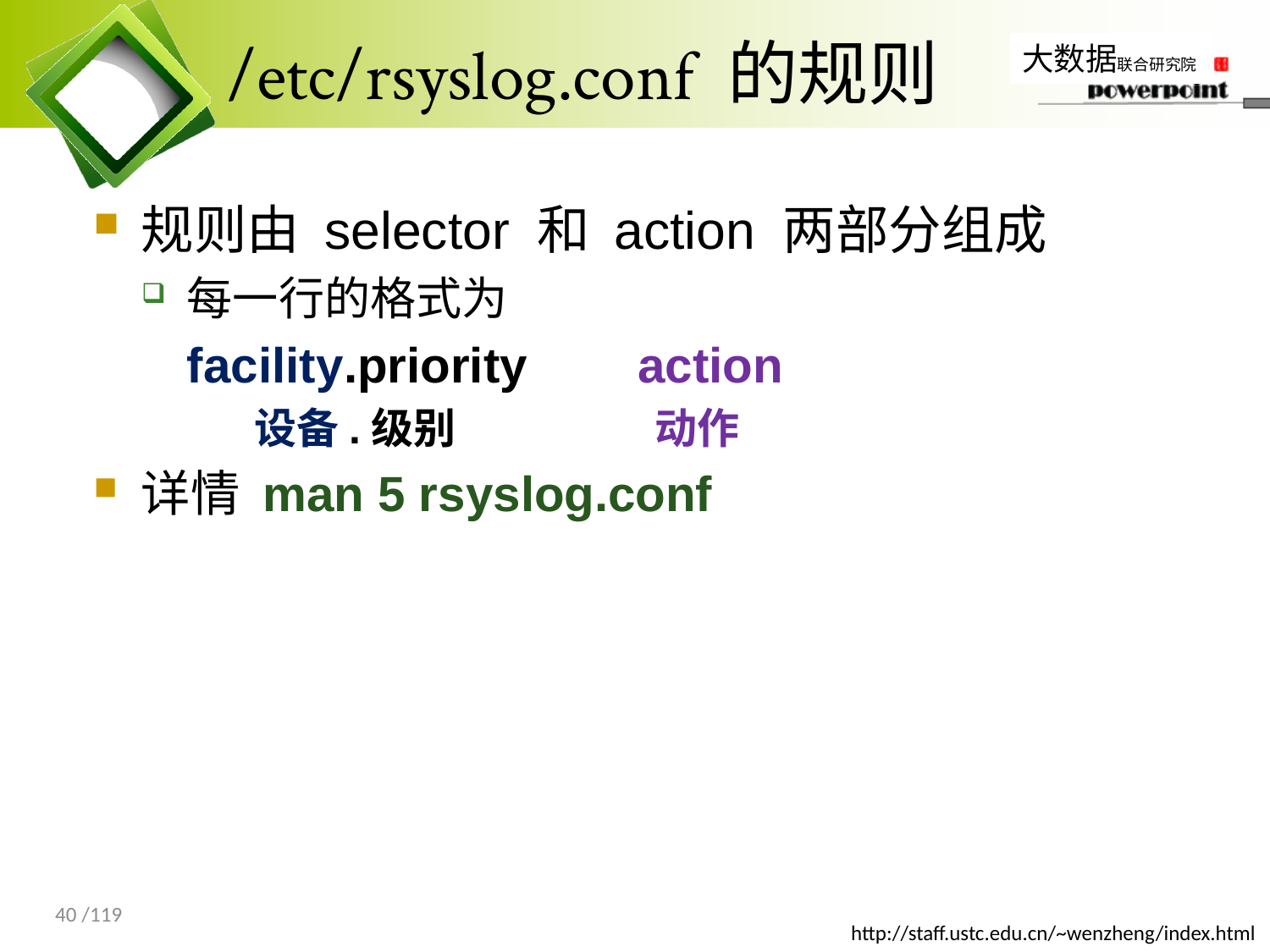

# /etc/rsyslog.conf 的规则

规则由 selector 和 action 两部分组成
每一行的格式为
facility.priority        action
      设备.级别		    动作
详情 man 5 rsyslog.conf
40